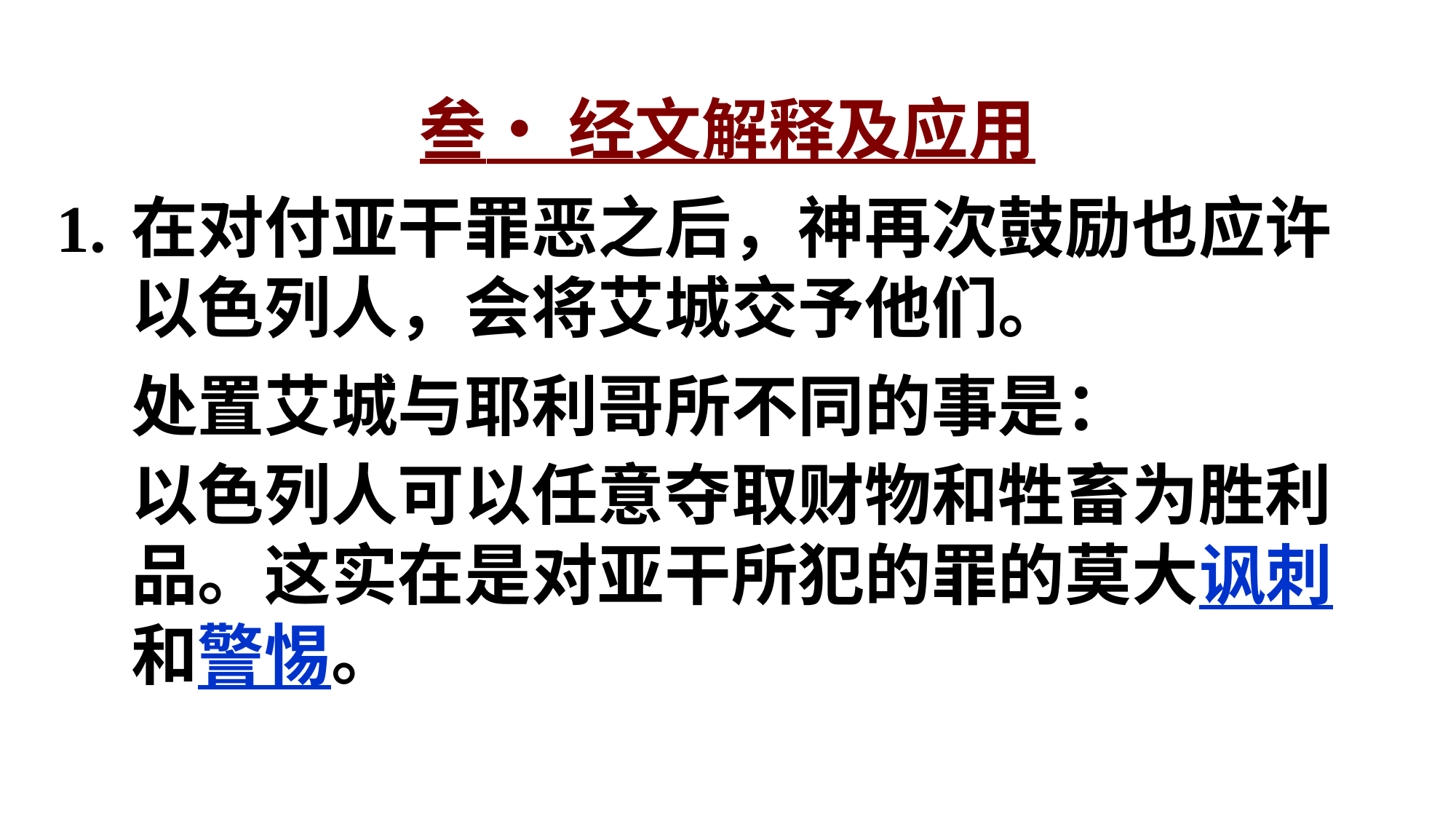

叁‧ 经文解释及应用
1.	在对付亚干罪恶之后，神再次鼓励也应许以色列人，会将艾城交予他们。
	处置艾城与耶利哥所不同的事是：
	以色列人可以任意夺取财物和牲畜为胜利品。这实在是对亚干所犯的罪的莫大讽刺和警惕。